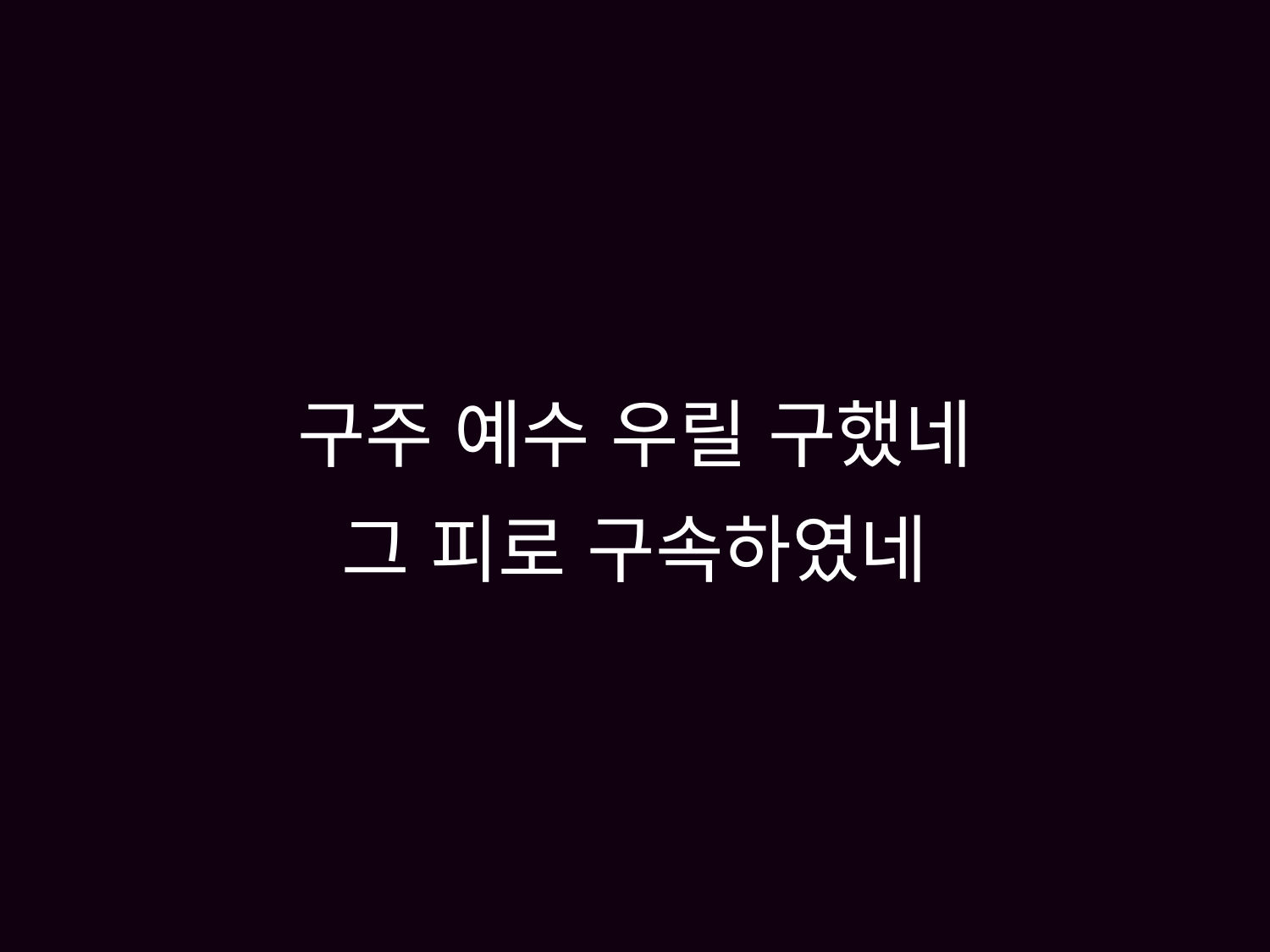

# 구주 예수 우릴 구했네 그 피로 구속하였네